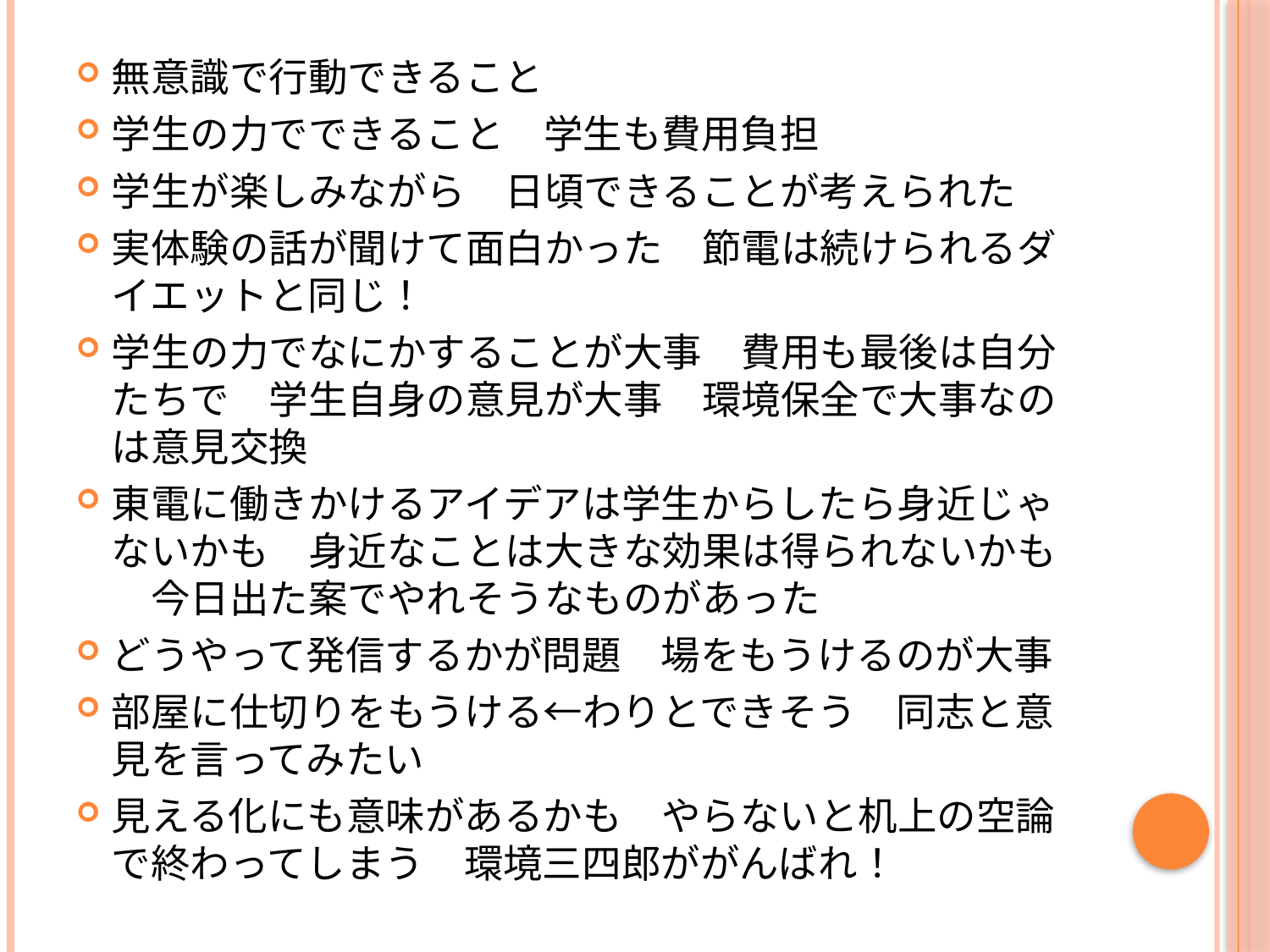

無意識で行動できること
学生の力でできること　学生も費用負担
学生が楽しみながら　日頃できることが考えられた
実体験の話が聞けて面白かった　節電は続けられるダイエットと同じ！
学生の力でなにかすることが大事　費用も最後は自分たちで　学生自身の意見が大事　環境保全で大事なのは意見交換
東電に働きかけるアイデアは学生からしたら身近じゃないかも　身近なことは大きな効果は得られないかも　今日出た案でやれそうなものがあった
どうやって発信するかが問題　場をもうけるのが大事
部屋に仕切りをもうける←わりとできそう　同志と意見を言ってみたい
見える化にも意味があるかも　やらないと机上の空論で終わってしまう　環境三四郎ががんばれ！